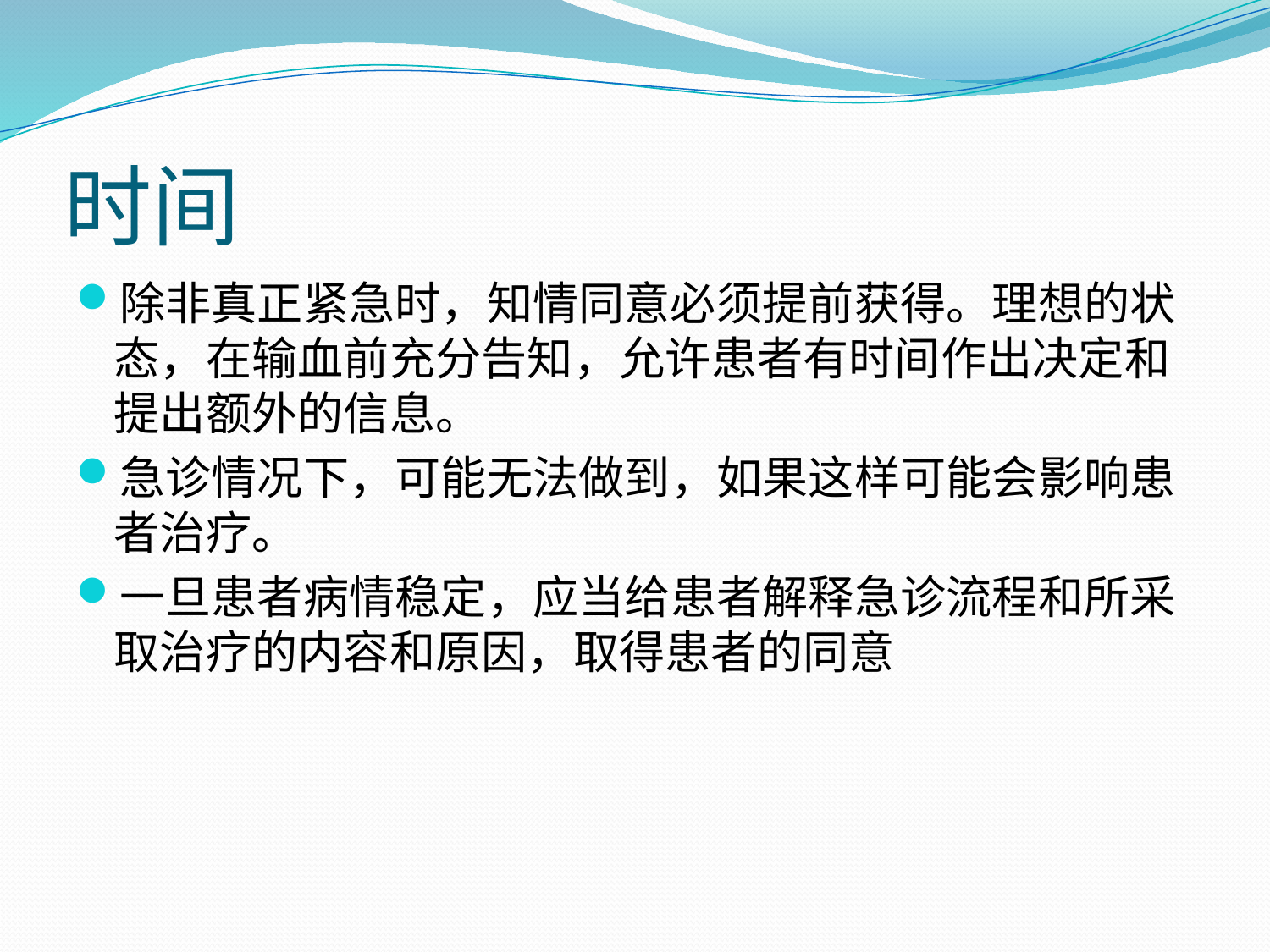

# 时间
除非真正紧急时，知情同意必须提前获得。理想的状态，在输血前充分告知，允许患者有时间作出决定和提出额外的信息。
急诊情况下，可能无法做到，如果这样可能会影响患者治疗。
一旦患者病情稳定，应当给患者解释急诊流程和所采取治疗的内容和原因，取得患者的同意